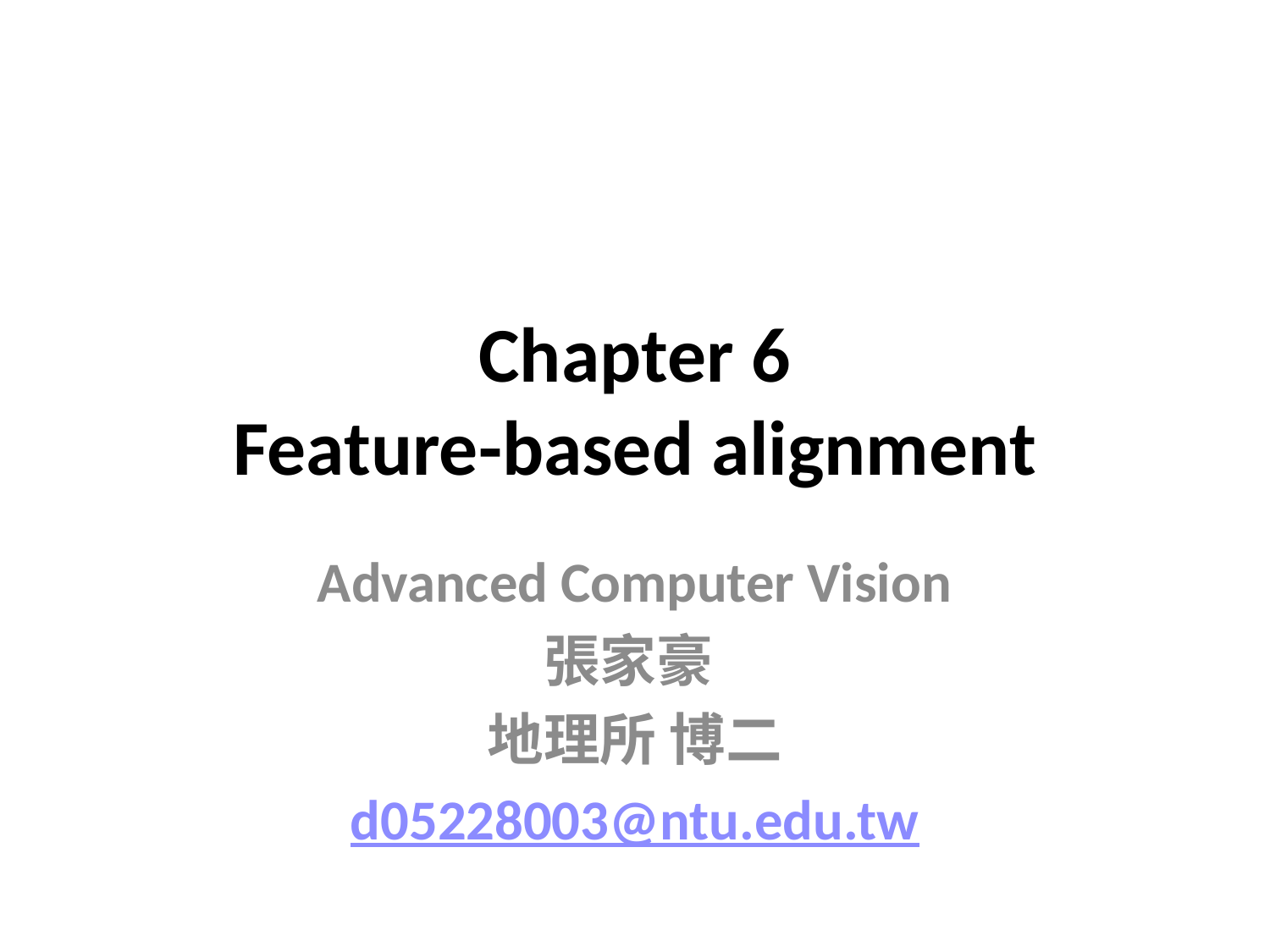

# Chapter 6 Feature-based alignment
Advanced Computer Vision
張家豪
地理所 博二
d05228003@ntu.edu.tw